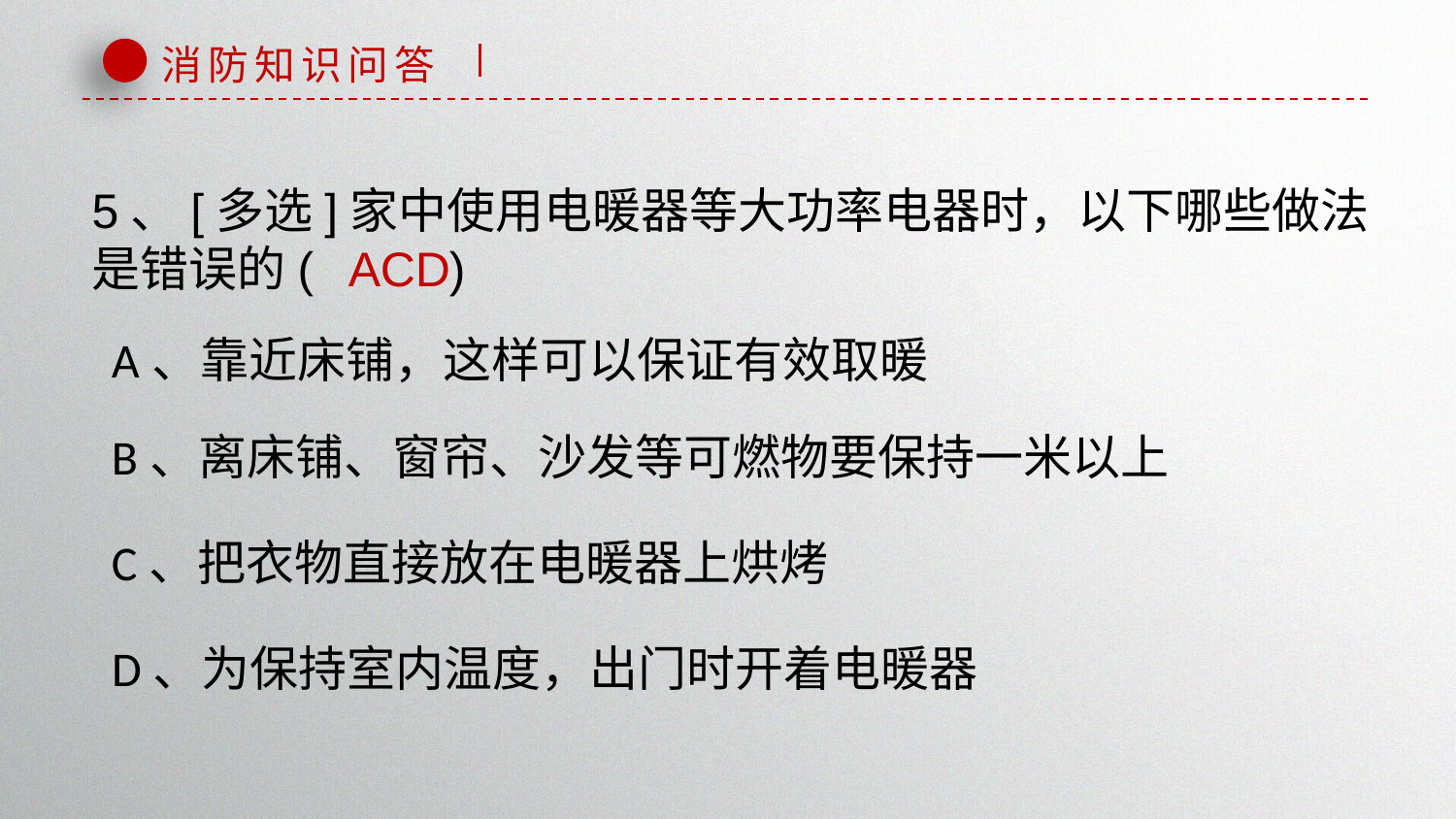

消防知识问答

发现问题是解决问题的先决条件，但仅仅满足有提出问题是不够的，提出问题的目的是为了有效解决问题。人
生就是解决一系列问题的过程。个体克服生活、学习、实践中新的矛盾时的复杂心理活动，其中主要是思维活
动。教育心理学着重研究学生学习知识、应用知识中的问题解决。
5、[多选]家中使用电暖器等大功率电器时，以下哪些做法
是错误的(          )
ACD
A、靠近床铺，这样可以保证有效取暖
B、离床铺、窗帘、沙发等可燃物要保持一米以上
C、把衣物直接放在电暖器上烘烤
D、为保持室内温度，出门时开着电暖器